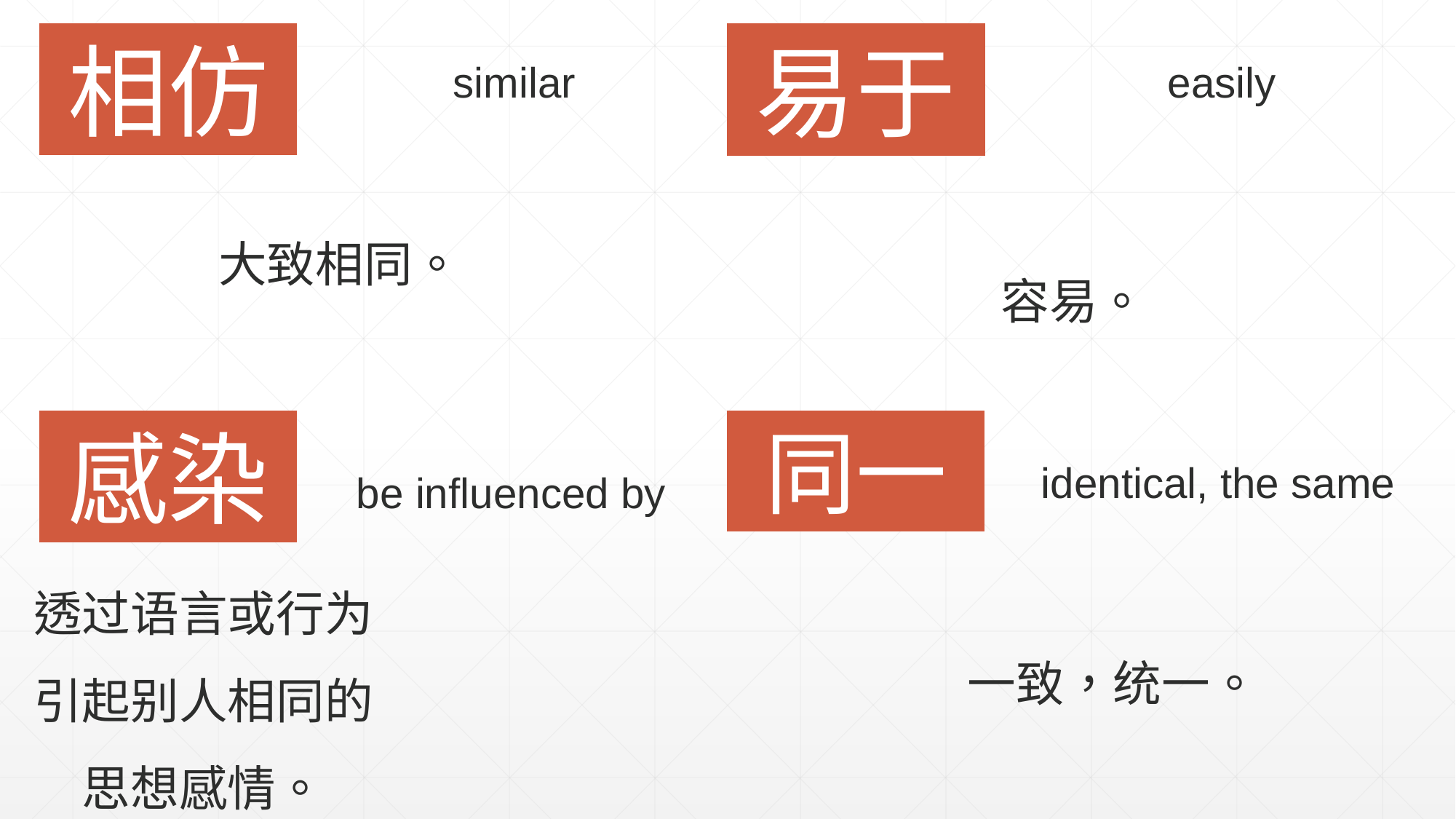

相仿
易于
similar
easily
大致相同。
容易。
同一
感染
identical, the same
be influenced by
透过语言或行为引起别人相同的思想感情。
一致，统一。